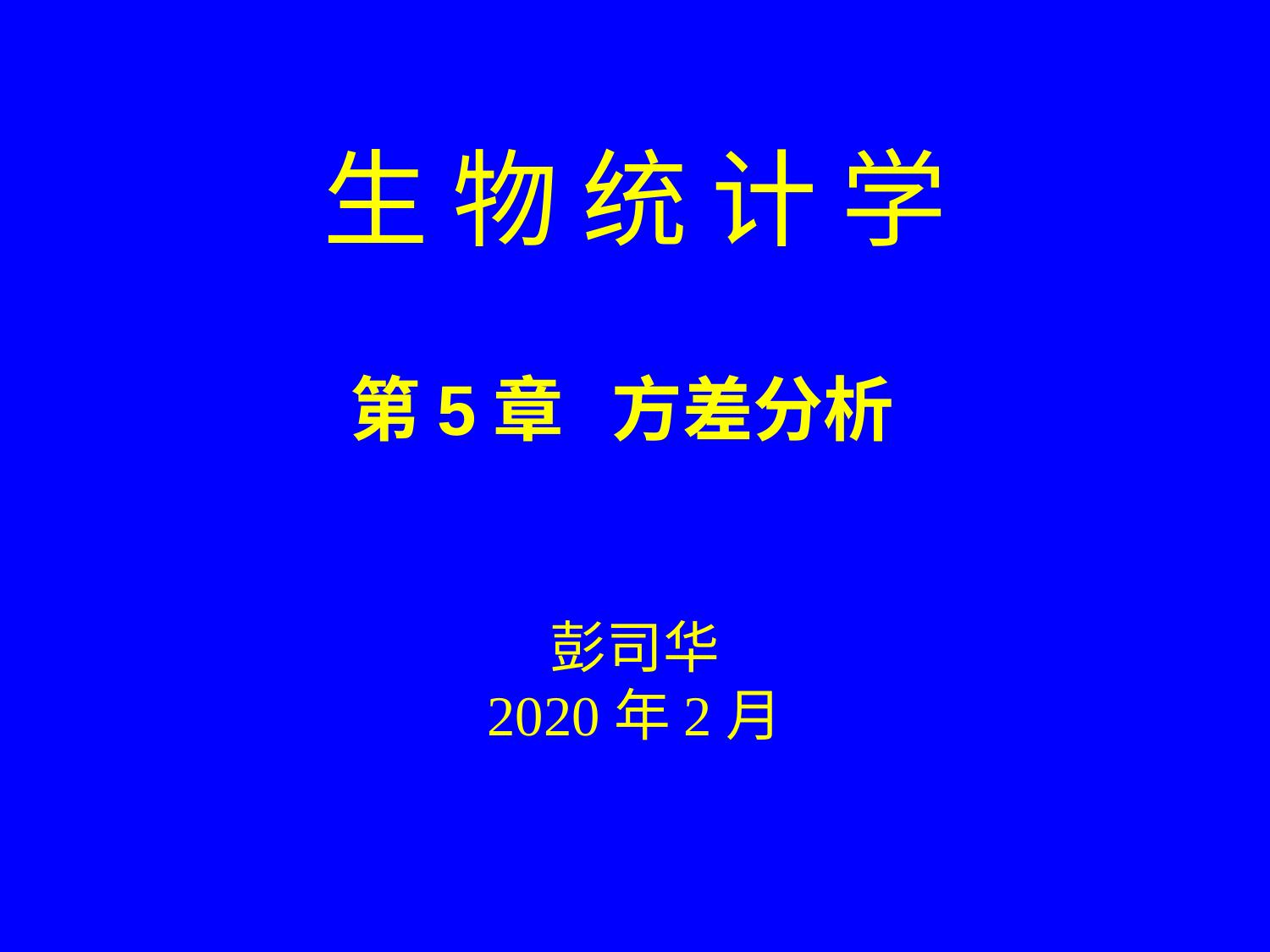

生 物 统 计 学
# 第5章   方差分析

彭司华
2020年2月